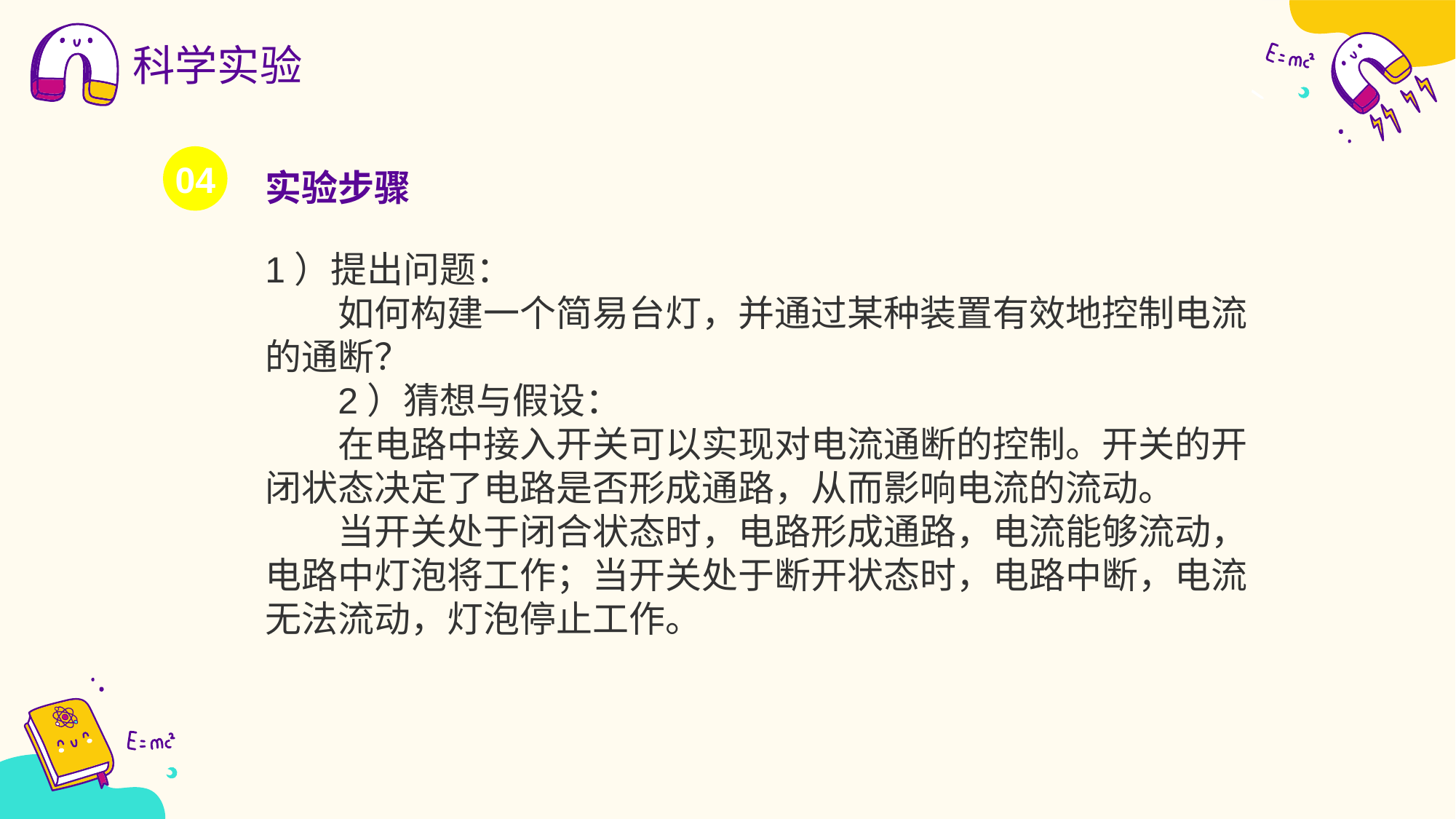

科学实验
实验步骤
04
1）提出问题：
如何构建一个简易台灯，并通过某种装置有效地控制电流的通断？
2）猜想与假设：
在电路中接入开关可以实现对电流通断的控制。开关的开闭状态决定了电路是否形成通路，从而影响电流的流动。
当开关处于闭合状态时，电路形成通路，电流能够流动，电路中灯泡将工作；当开关处于断开状态时，电路中断，电流无法流动，灯泡停止工作。